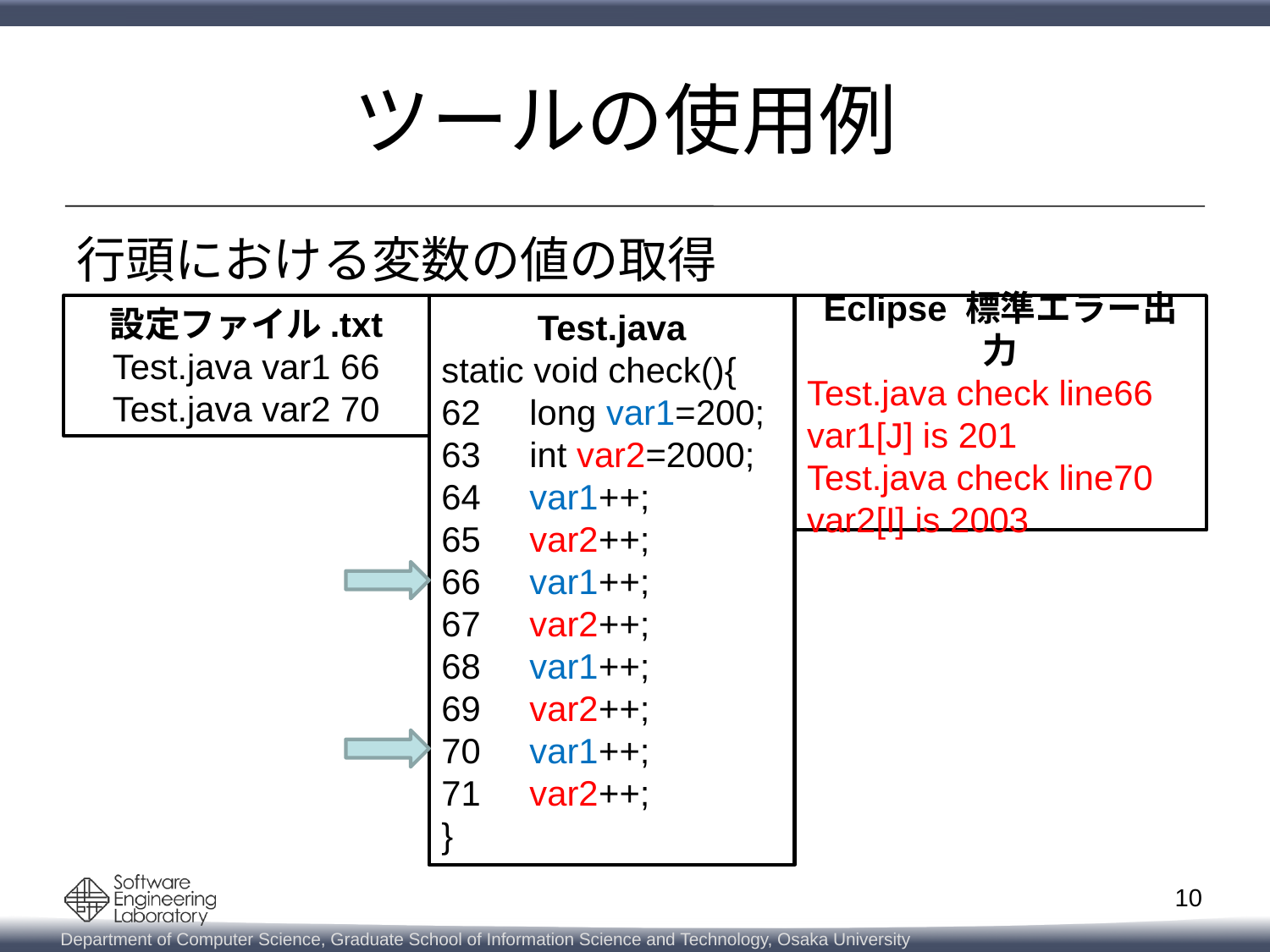

# ツールの使用例
行頭における変数の値の取得
設定ファイル.txt
Test.java var1 66
Test.java var2 70
Test.java
static void check(){
62     long var1=200;
63     int var2=2000;
64     var1++;
65     var2++;
66     var1++;
67     var2++;
68     var1++;
69     var2++;
70     var1++;
71     var2++;
}
Eclipse 標準エラー出力
Test.java check line66 var1[J] is 201
Test.java check line70 var2[I] is 2003

10